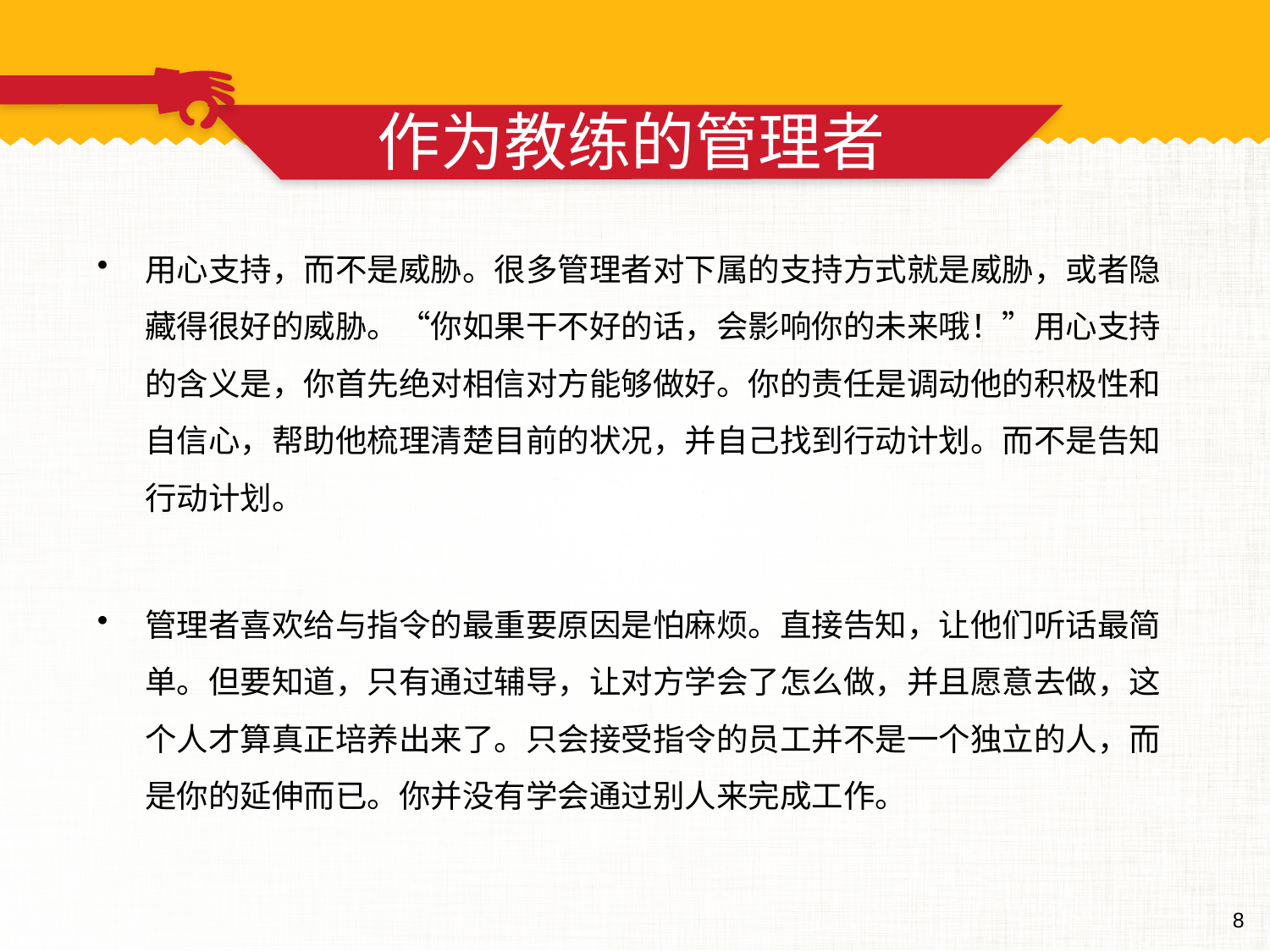

# 作为教练的管理者
用心支持，而不是威胁。很多管理者对下属的支持方式就是威胁，或者隐藏得很好的威胁。“你如果干不好的话，会影响你的未来哦！”用心支持的含义是，你首先绝对相信对方能够做好。你的责任是调动他的积极性和自信心，帮助他梳理清楚目前的状况，并自己找到行动计划。而不是告知行动计划。

管理者喜欢给与指令的最重要原因是怕麻烦。直接告知，让他们听话最简单。但要知道，只有通过辅导，让对方学会了怎么做，并且愿意去做，这个人才算真正培养出来了。只会接受指令的员工并不是一个独立的人，而是你的延伸而已。你并没有学会通过别人来完成工作。